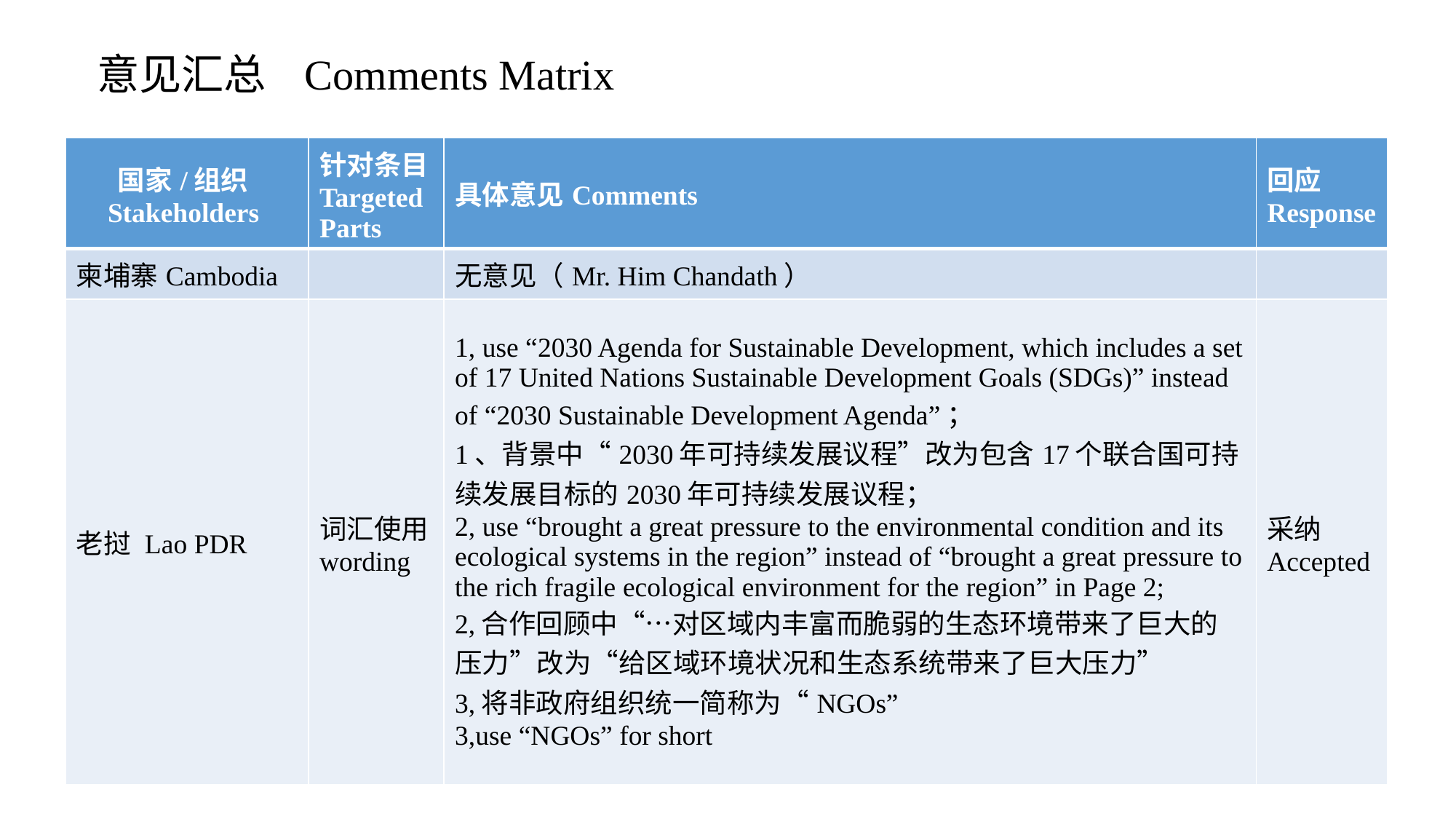

# 意见汇总   Comments Matrix
| 国家/组织Stakeholders | 针对条目Targeted Parts | 具体意见Comments | 回应Response |
| --- | --- | --- | --- |
| 柬埔寨Cambodia |  | 无意见（Mr. Him Chandath） |  |
| 老挝 Lao PDR | 词汇使用 wording | 1, use “2030 Agenda for Sustainable Development, which includes a set of 17 United Nations Sustainable Development Goals (SDGs)” instead of “2030 Sustainable Development Agenda”； 1、背景中“2030年可持续发展议程”改为包含17个联合国可持续发展目标的2030年可持续发展议程； 2, use “brought a great pressure to the environmental condition and its ecological systems in the region” instead of “brought a great pressure to the rich fragile ecological environment for the region” in Page 2; 2,合作回顾中“…对区域内丰富而脆弱的生态环境带来了巨大的压力”改为“给区域环境状况和生态系统带来了巨大压力” 3,将非政府组织统一简称为“NGOs” 3,use “NGOs” for short | 采纳 Accepted |